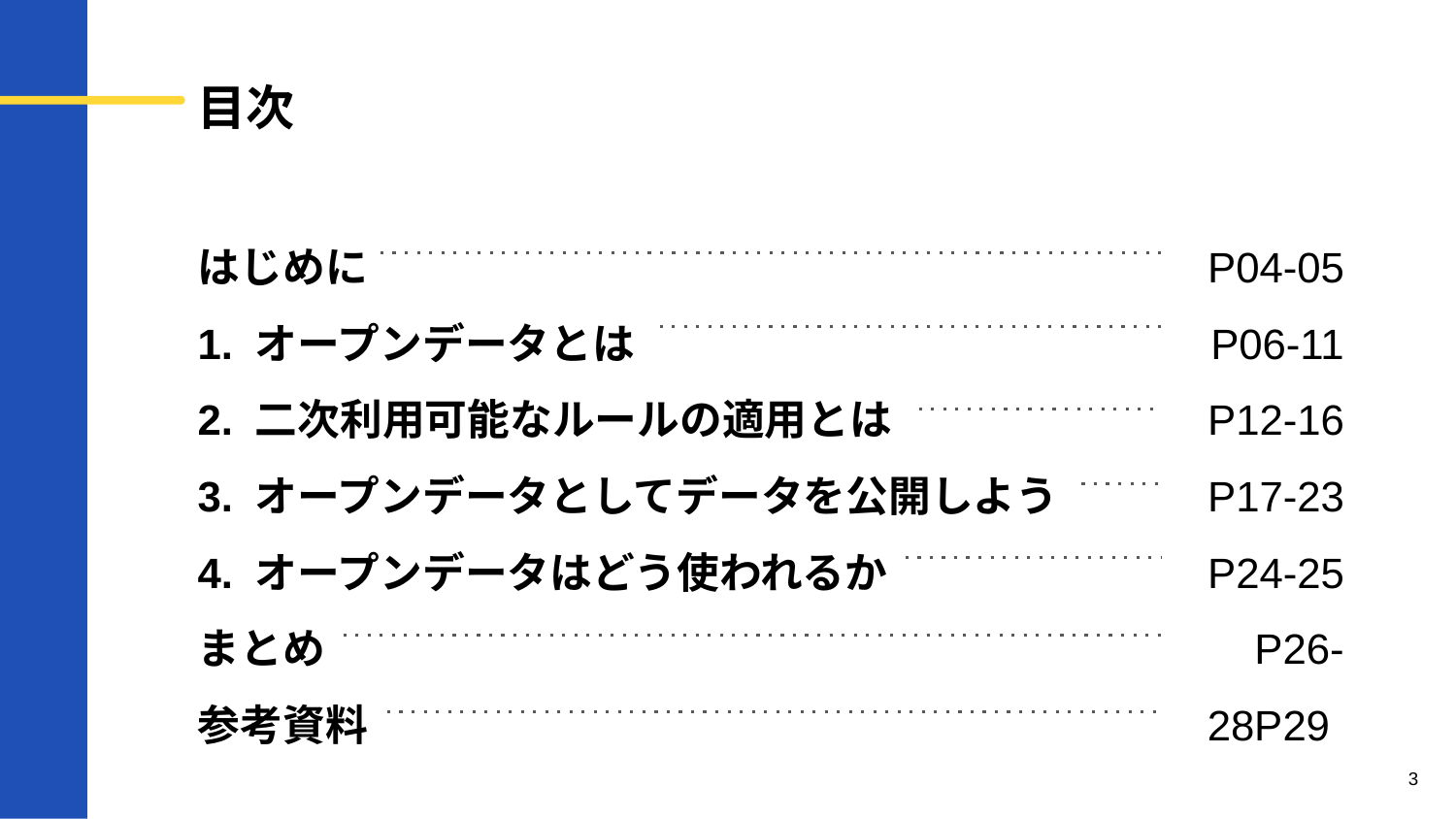

# 目次
はじめに
1. オープンデータとは
2. 二次利用可能なルールの適用とは
3. オープンデータとしてデータを公開しよう
4. オープンデータはどう使われるか
まとめ
参考資料
P04-05
P06-11
P12-16
P17-23
P24-25
P26-28P29-27
3